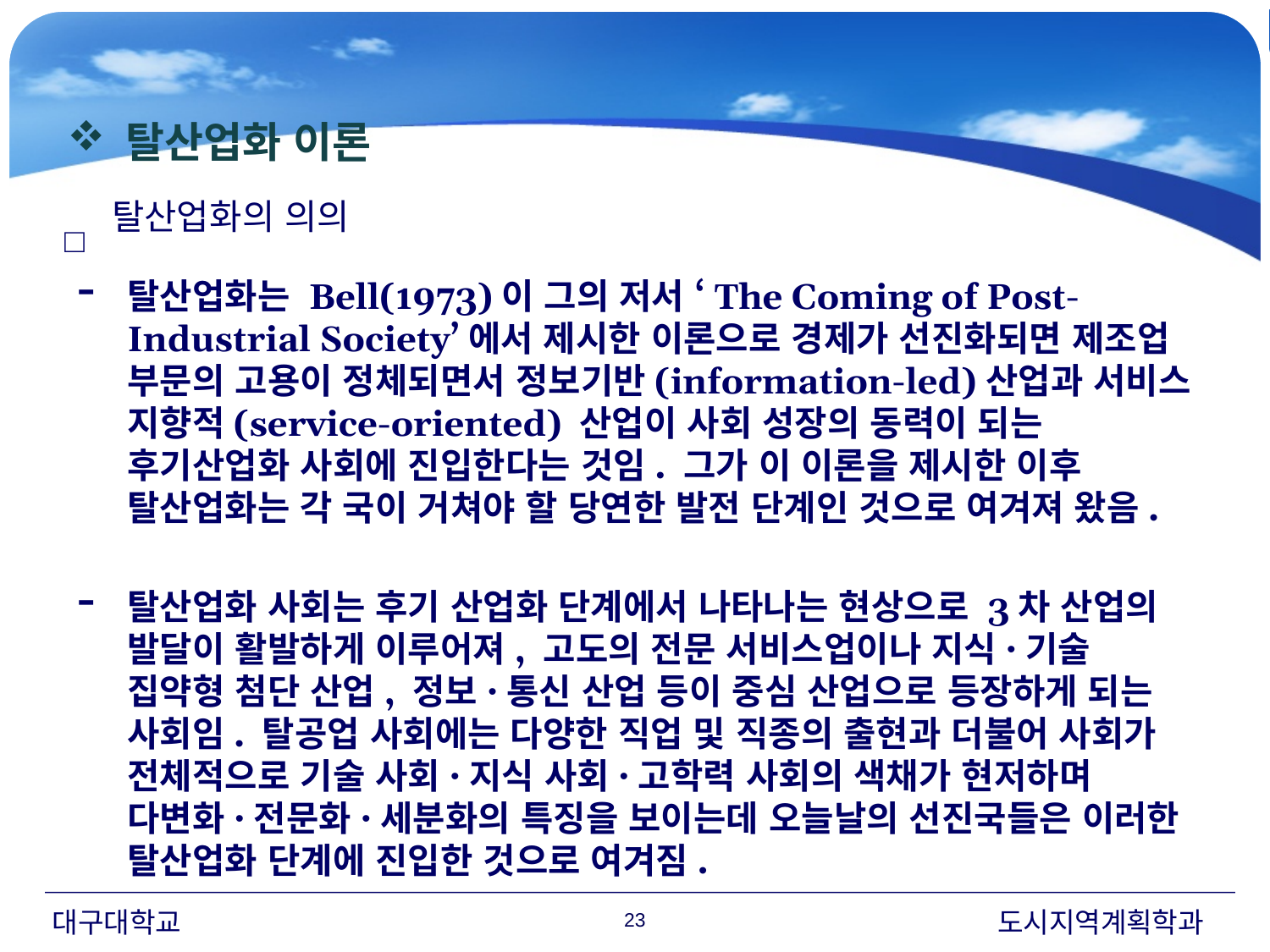

# 탈산업화 이론
  탈산업화의 의의
□
탈산업화는 Bell(1973)이 그의 저서 ‘The Coming of Post-Industrial Society’에서 제시한 이론으로 경제가 선진화되면 제조업 부문의 고용이 정체되면서 정보기반(information-led)산업과 서비스 지향적(service-oriented) 산업이 사회 성장의 동력이 되는 후기산업화 사회에 진입한다는 것임. 그가 이 이론을 제시한 이후 탈산업화는 각 국이 거쳐야 할 당연한 발전 단계인 것으로 여겨져 왔음.

탈산업화 사회는 후기 산업화 단계에서 나타나는 현상으로 3차 산업의 발달이 활발하게 이루어져, 고도의 전문 서비스업이나 지식·기술 집약형 첨단 산업, 정보·통신 산업 등이 중심 산업으로 등장하게 되는 사회임. 탈공업 사회에는 다양한 직업 및 직종의 출현과 더불어 사회가 전체적으로 기술 사회·지식 사회·고학력 사회의 색채가 현저하며 다변화·전문화·세분화의 특징을 보이는데 오늘날의 선진국들은 이러한 탈산업화 단계에 진입한 것으로 여겨짐.